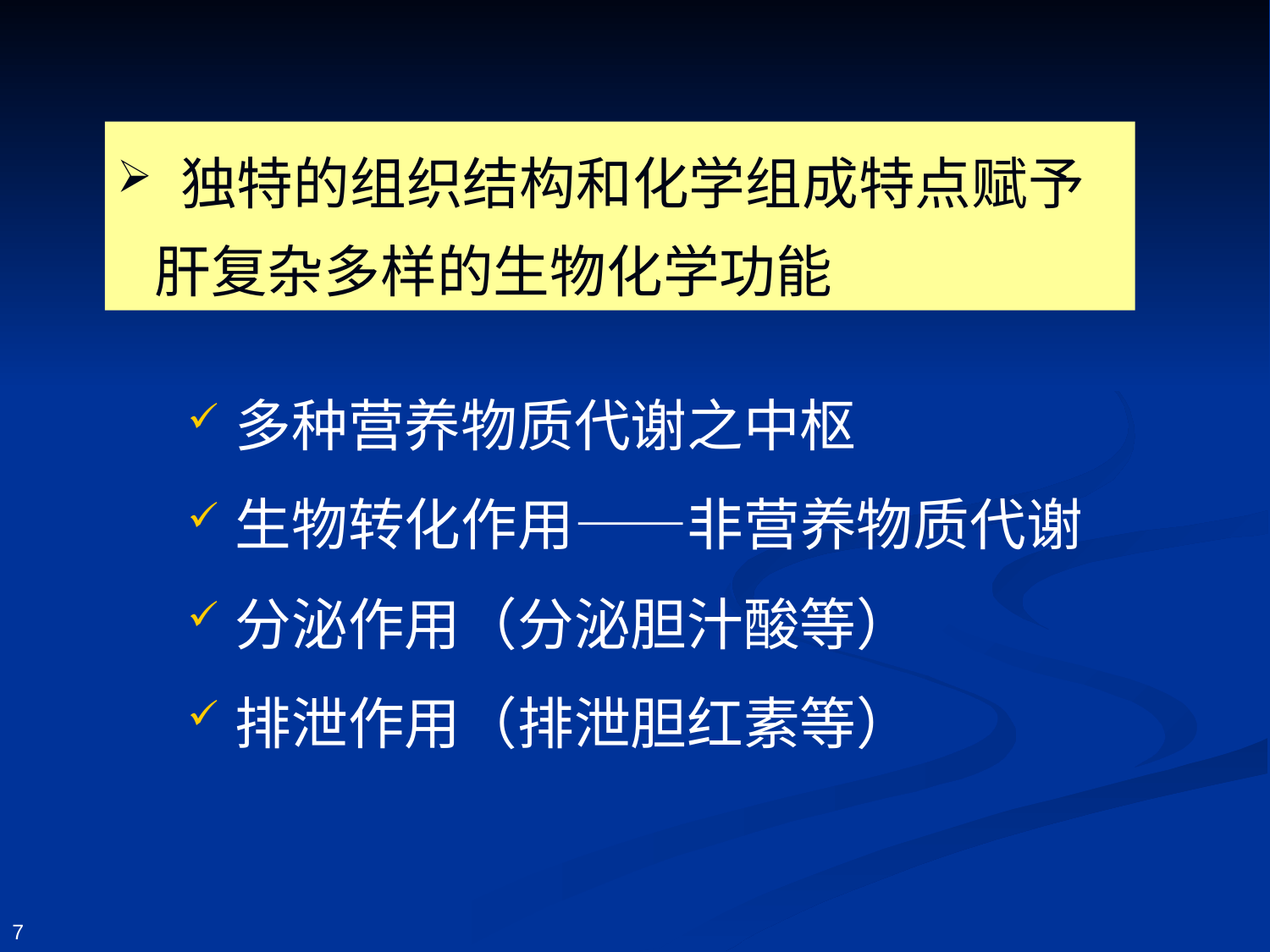

# 独特的组织结构和化学组成特点赋予肝复杂多样的生物化学功能
多种营养物质代谢之中枢
生物转化作用——非营养物质代谢
分泌作用（分泌胆汁酸等）
排泄作用（排泄胆红素等）
7